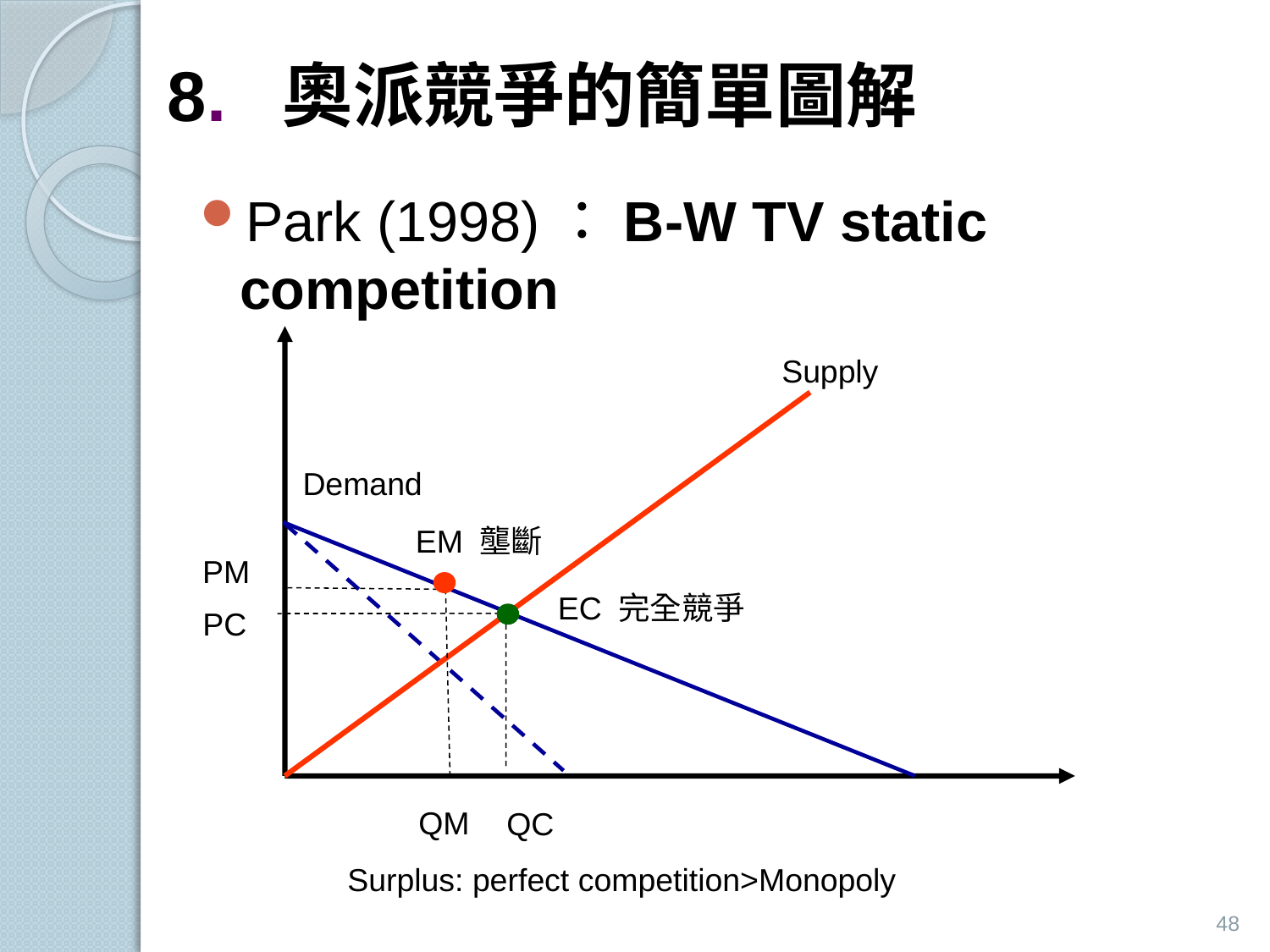

# 8.  奧派競爭的簡單圖解
Park (1998)：B-W TV static competition

Supply

Demand
EM 壟斷

PM

EC 完全競爭

PC

QM
QC
Surplus: perfect competition>Monopoly
48